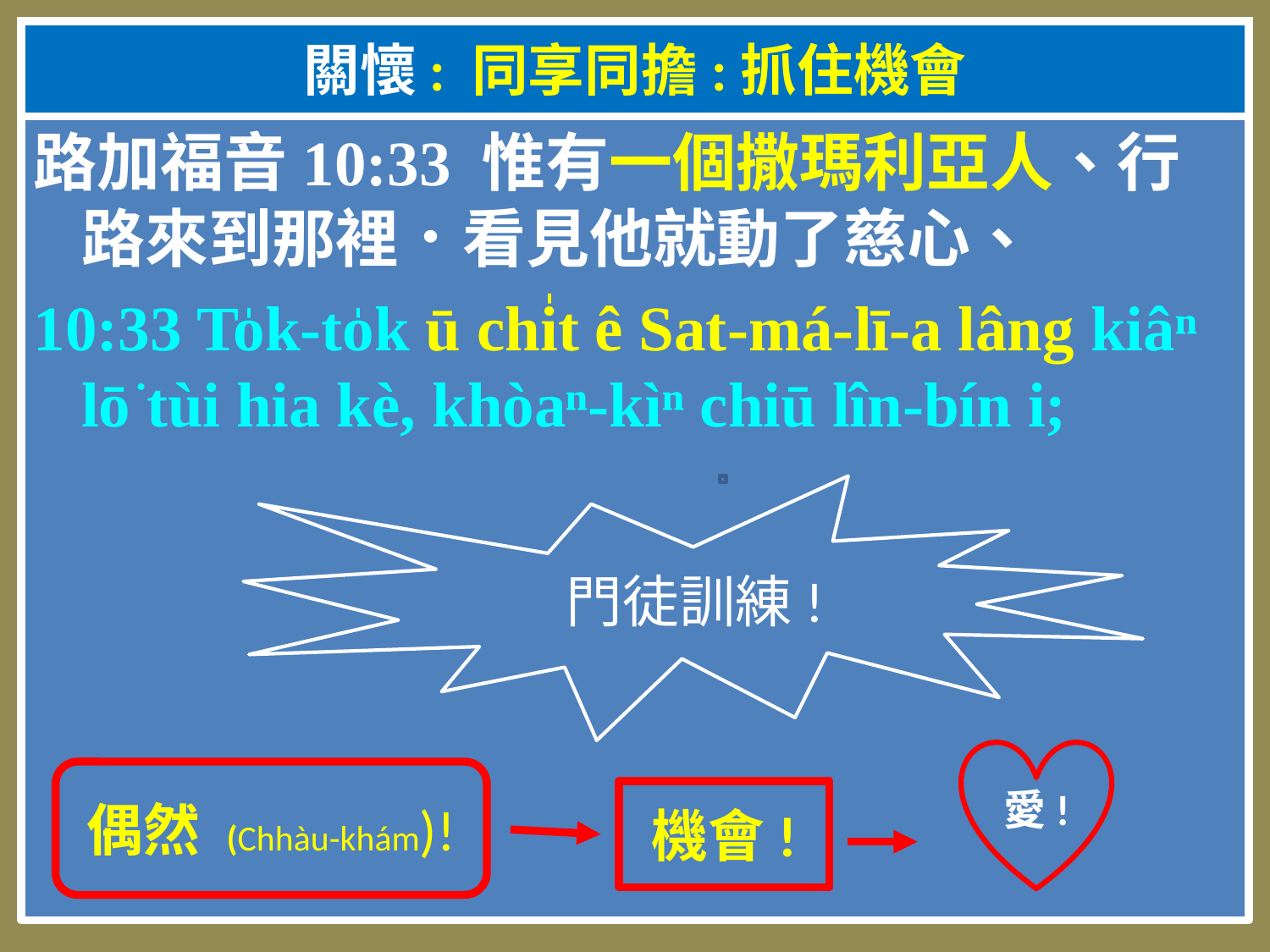

# 關懷: 同享同擔:抓住機會
路加福音10:33 惟有一個撒瑪利亞人、行路來到那裡．看見他就動了慈心、
10:33 To̍k-to̍k ū chi̍t ê Sat-má-lī-a lâng kiâⁿ lō͘ tùi hia kè, khòaⁿ-kìⁿ chiū lîn-bín i;

 門徒訓練!

愛!

偶然 (Chhàu-khám)!
機會!